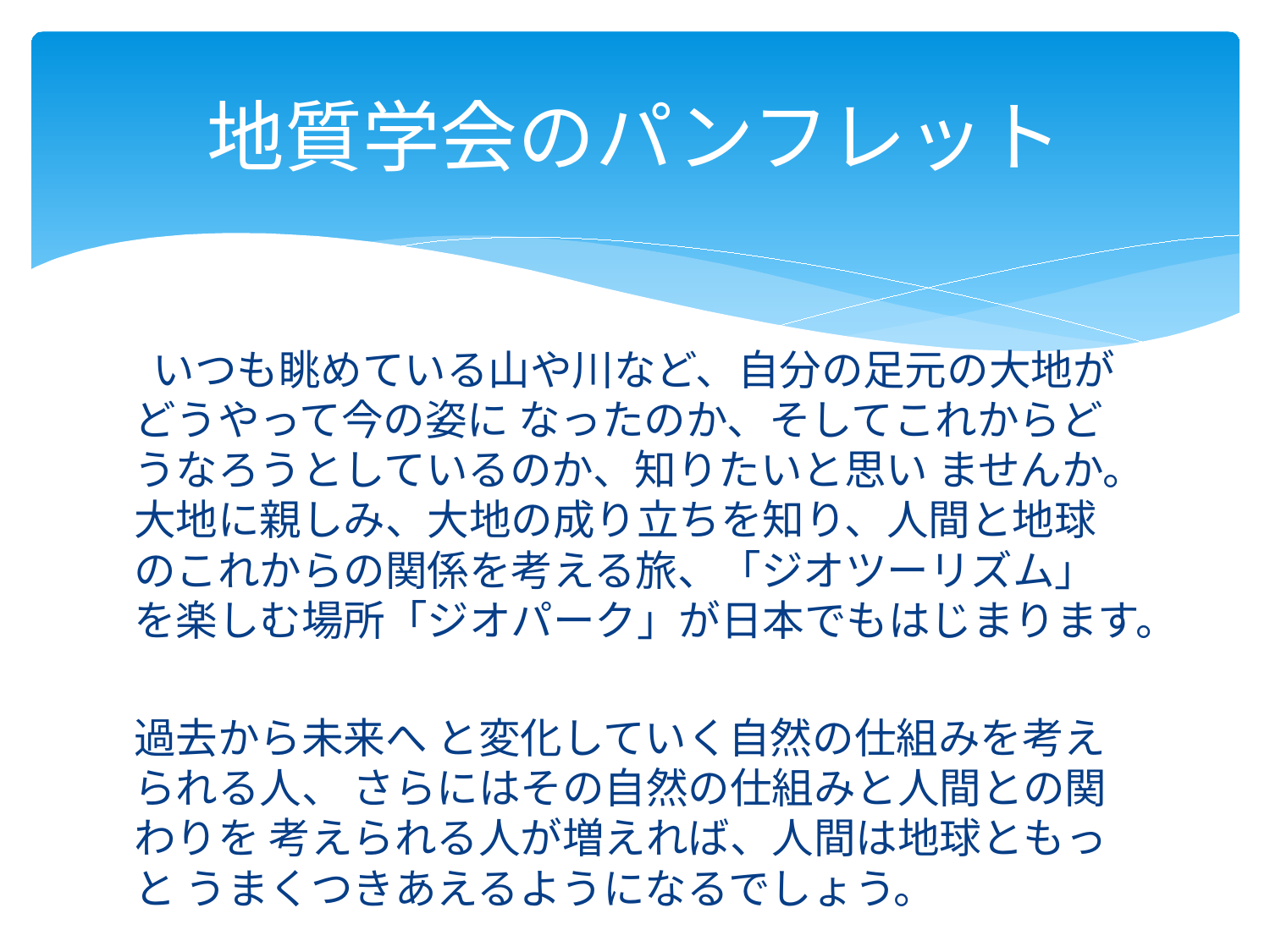

# 地質学会のパンフレット
 いつも眺めている山や川など、自分の足元の大地がどうやって今の姿に なったのか、そしてこれからどうなろうとしているのか、知りたいと思い ませんか。大地に親しみ、大地の成り立ちを知り、人間と地球のこれからの関係を考える旅、「ジオツーリズム」を楽しむ場所「ジオパーク」が日本でもはじまります。

過去から未来へ と変化していく自然の仕組みを考えられる人、 さらにはその自然の仕組みと人間との関わりを 考えられる人が増えれば、人間は地球ともっと うまくつきあえるようになるでしょう。